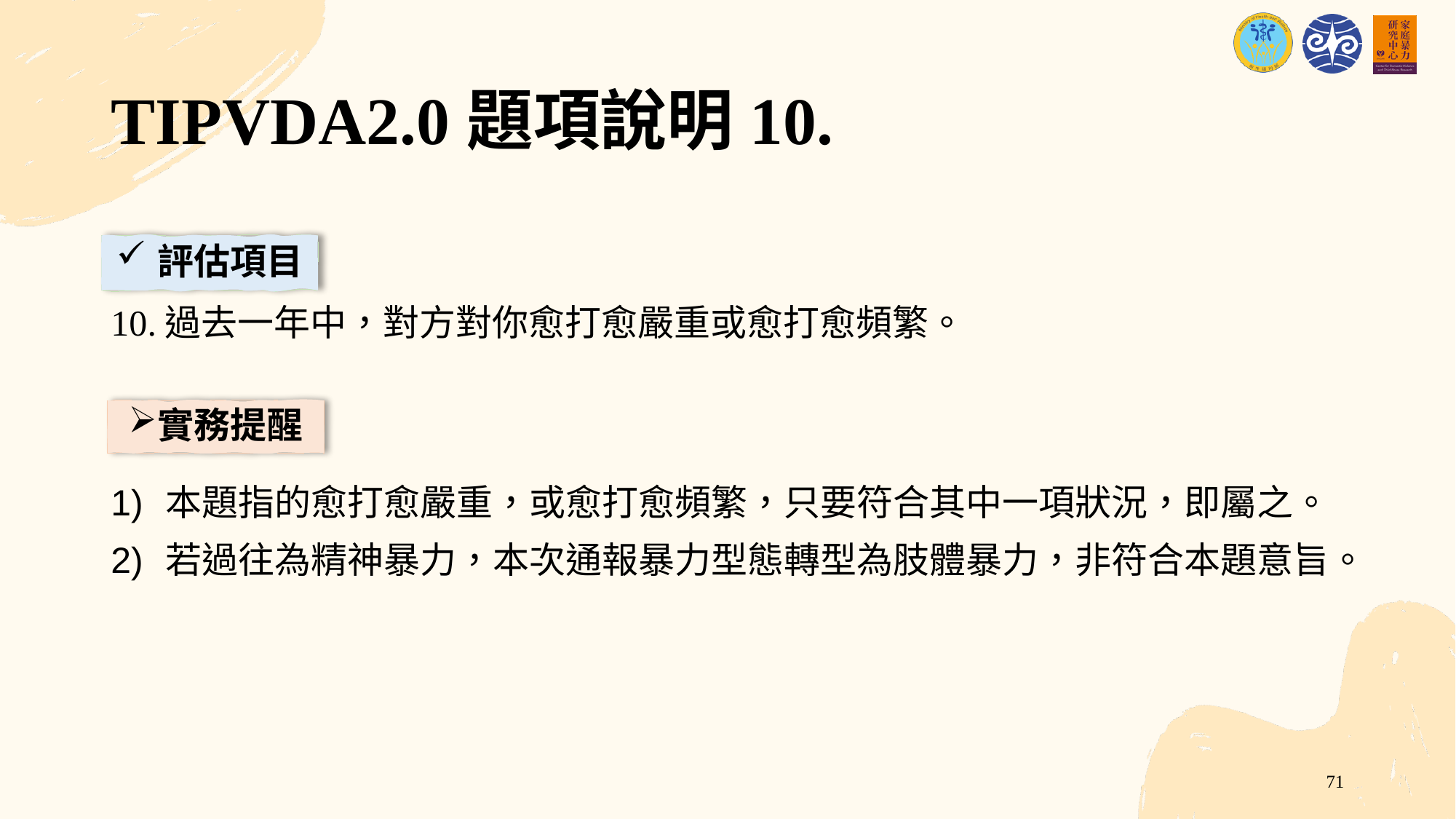

# TIPVDA2.0題項說明10.
評估項目
10.過去一年中，對方對你愈打愈嚴重或愈打愈頻繁。
實務提醒
本題指的愈打愈嚴重，或愈打愈頻繁，只要符合其中一項狀況，即屬之。
若過往為精神暴力，本次通報暴力型態轉型為肢體暴力，非符合本題意旨。
71